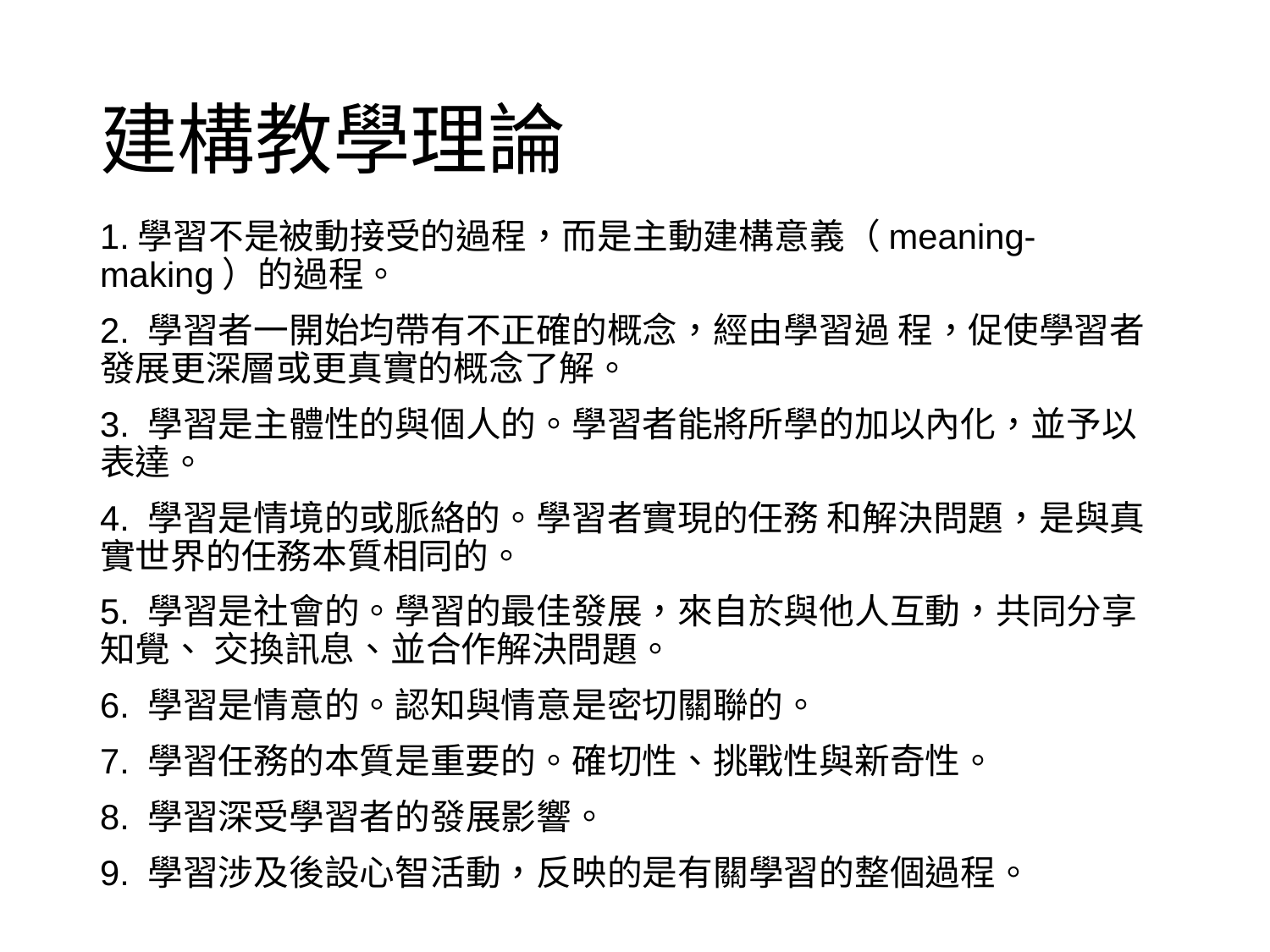

# 建構教學理論
1.學習不是被動接受的過程，而是主動建構意義（meaning-making）的過程。
2. 學習者一開始均帶有不正確的概念，經由學習過 程，促使學習者發展更深層或更真實的概念了解。
3. 學習是主體性的與個人的。學習者能將所學的加以內化，並予以表達。
4. 學習是情境的或脈絡的。學習者實現的任務 和解決問題，是與真實世界的任務本質相同的。
5. 學習是社會的。學習的最佳發展，來自於與他人互動，共同分享知覺、 交換訊息、並合作解決問題。
6. 學習是情意的。認知與情意是密切關聯的。
7. 學習任務的本質是重要的。確切性、挑戰性與新奇性。
8. 學習深受學習者的發展影響。
9. 學習涉及後設心智活動，反映的是有關學習的整個過程。